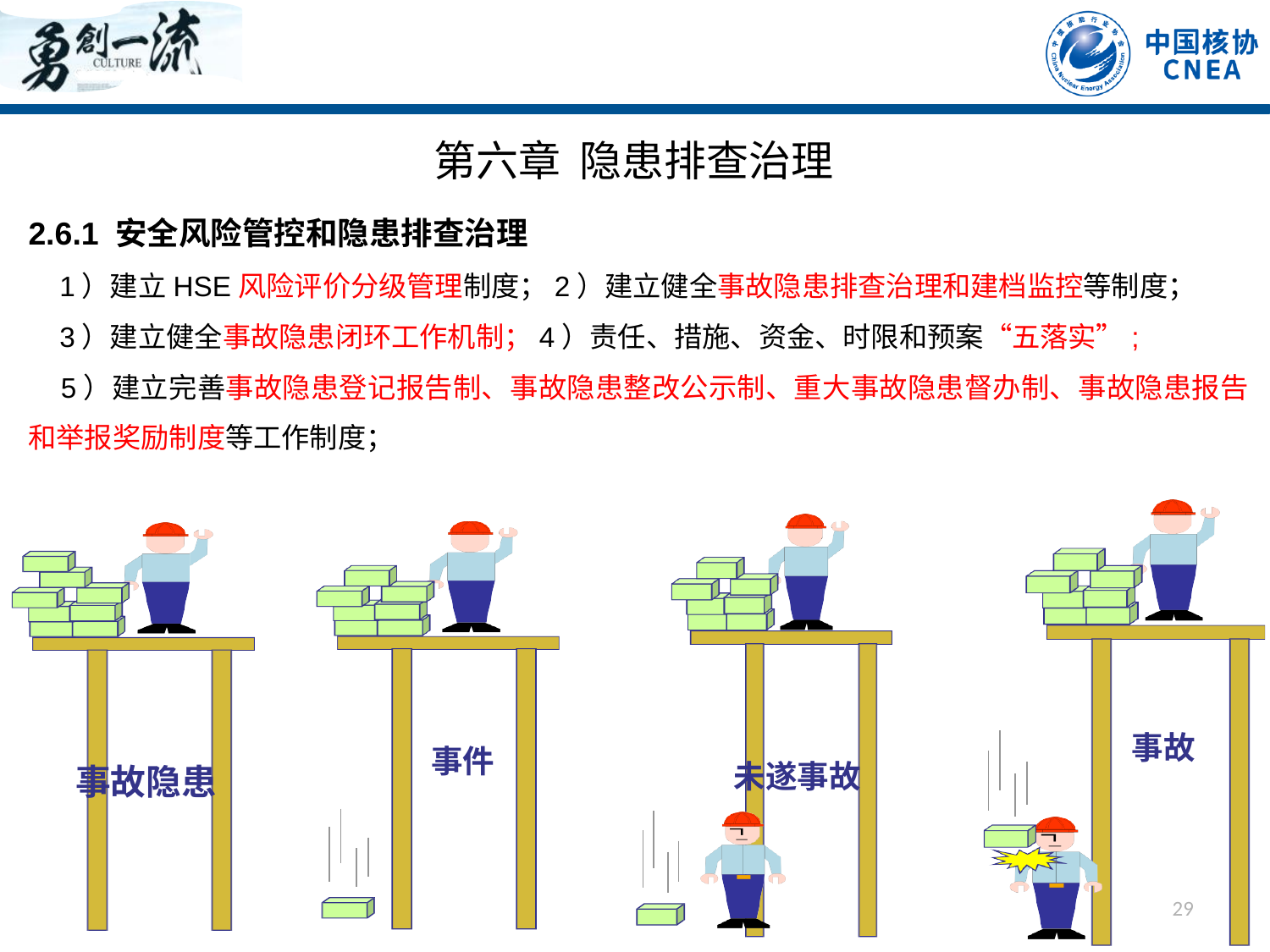

第六章  隐患排查治理
2.6.1 安全风险管控和隐患排查治理
    1）建立HSE风险评价分级管理制度；2）建立健全事故隐患排查治理和建档监控等制度；
    3）建立健全事故隐患闭环工作机制；4）责任、措施、资金、时限和预案“五落实”;
    5）建立完善事故隐患登记报告制、事故隐患整改公示制、重大事故隐患督办制、事故隐患报告和举报奖励制度等工作制度；

事故

事件

未遂事故
事故隐患

29